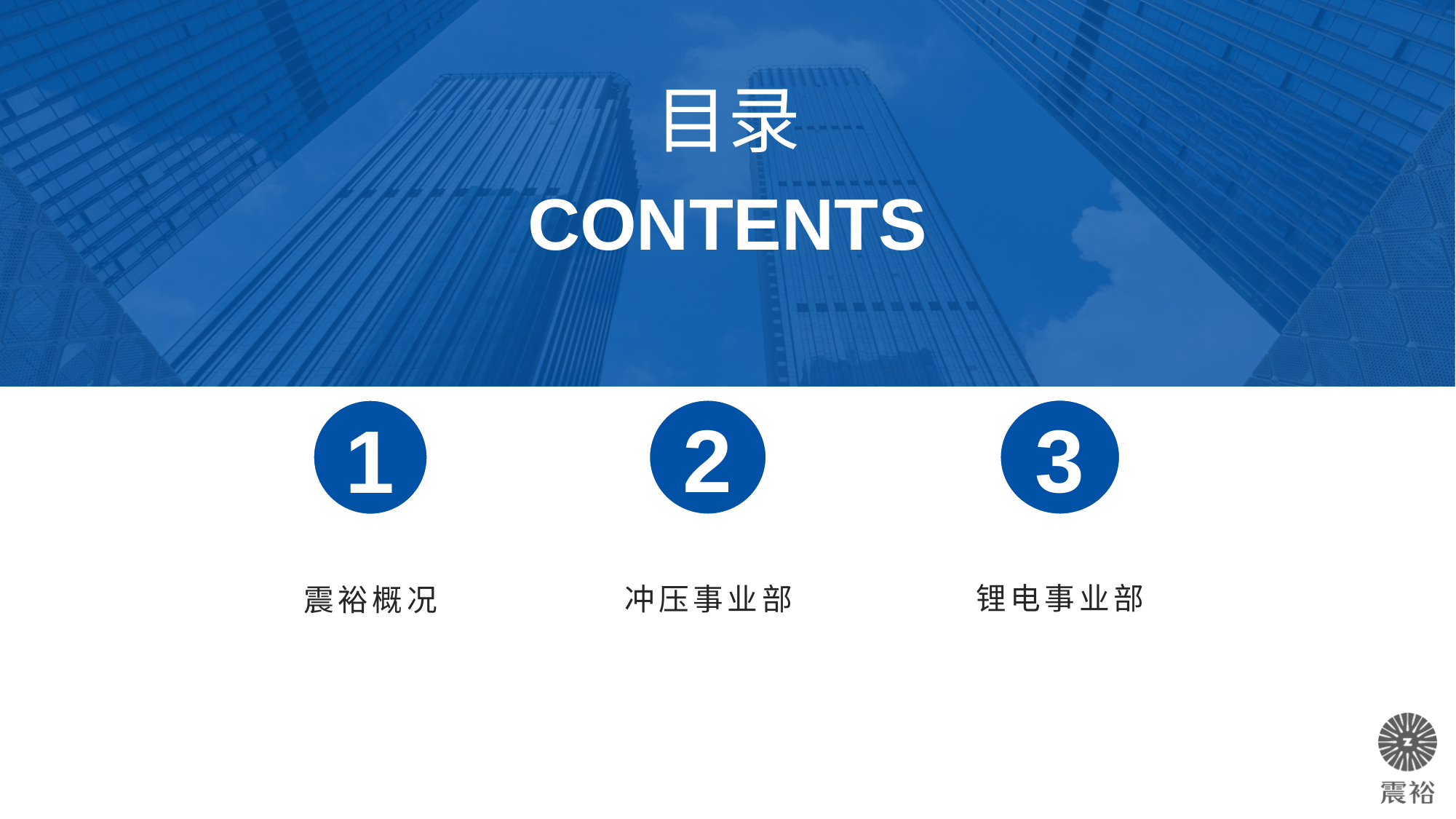

目录
CONTENTS
3
2
1
锂电事业部
冲压事业部

震裕概况